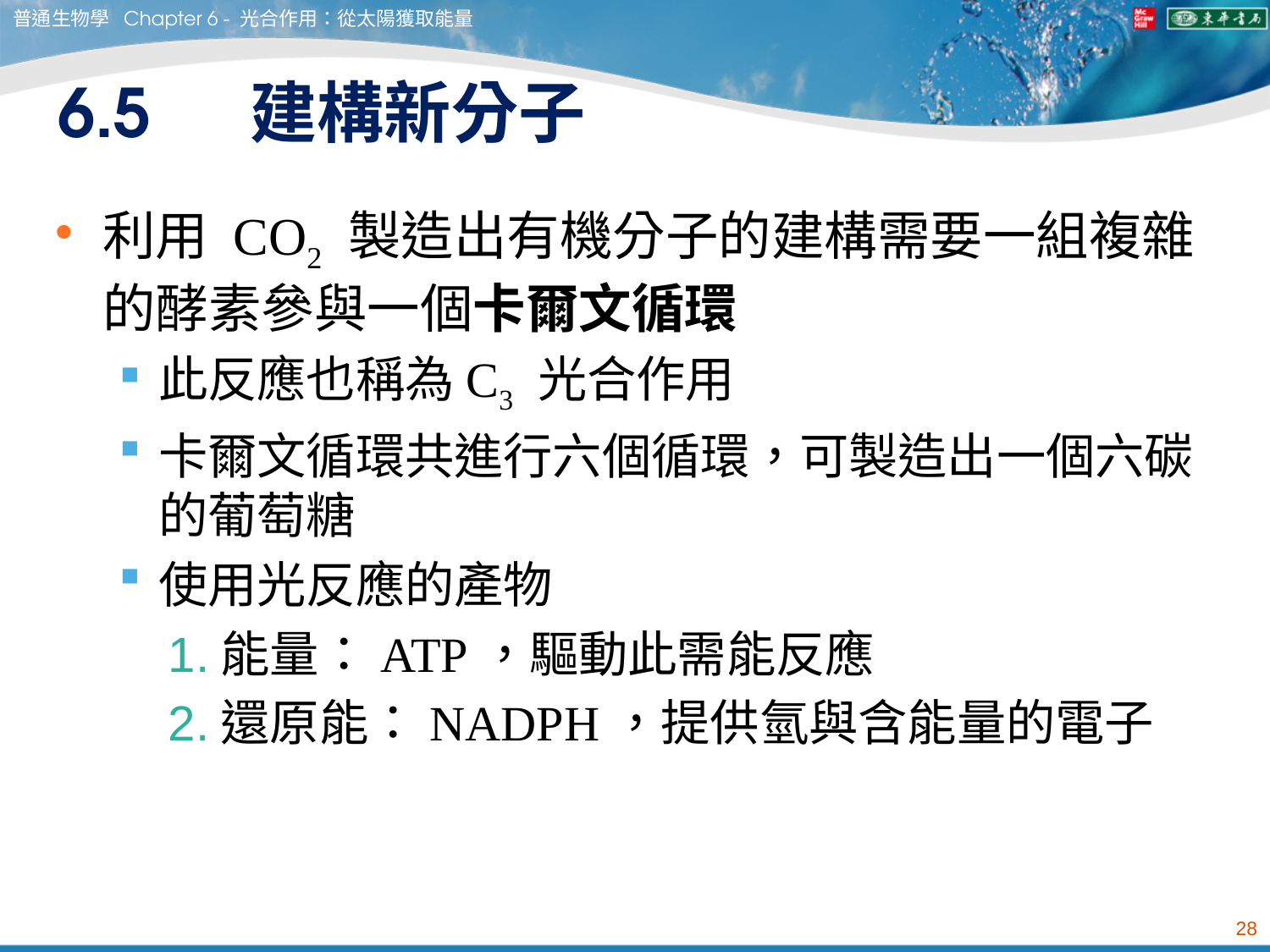

普通生物學  Chapter 6 - 光合作用：從太陽獲取能量
# 6.5　 建構新分子
利用 CO2 製造出有機分子的建構需要一組複雜的酵素參與一個卡爾文循環
此反應也稱為C3 光合作用
卡爾文循環共進行六個循環，可製造出一個六碳的葡萄糖
使用光反應的產物
能量：ATP，驅動此需能反應
還原能：NADPH，提供氫與含能量的電子
28